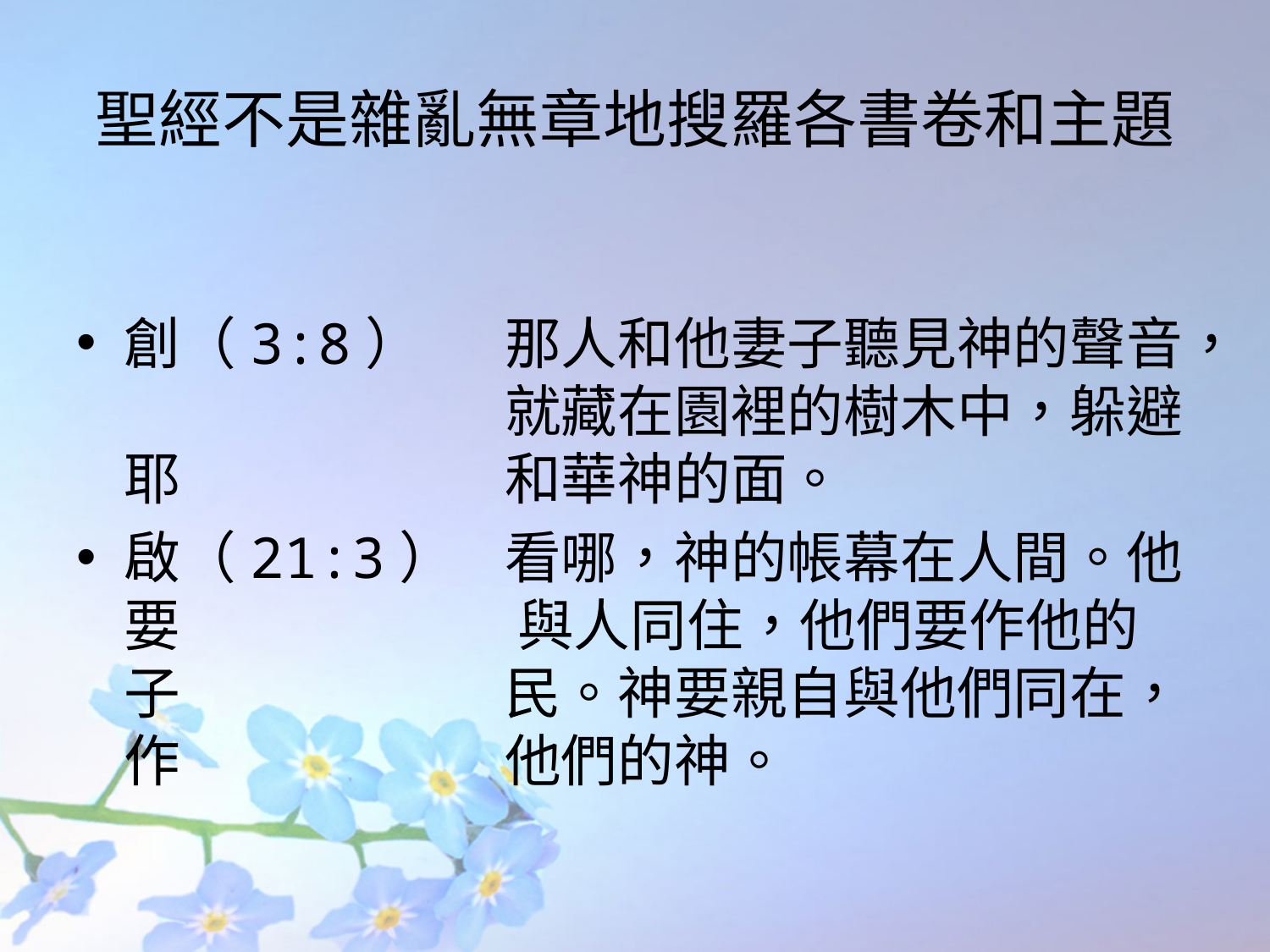

# 聖經不是雜亂無章地搜羅各書卷和主題

創（3:8）	那人和他妻子聽見神的聲音，			就藏在園裡的樹木中，躲避耶			和華神的面。
啟（21:3）	看哪，神的帳幕在人間。他要			 與人同住，他們要作他的子			民。神要親自與他們同在，作			他們的神。